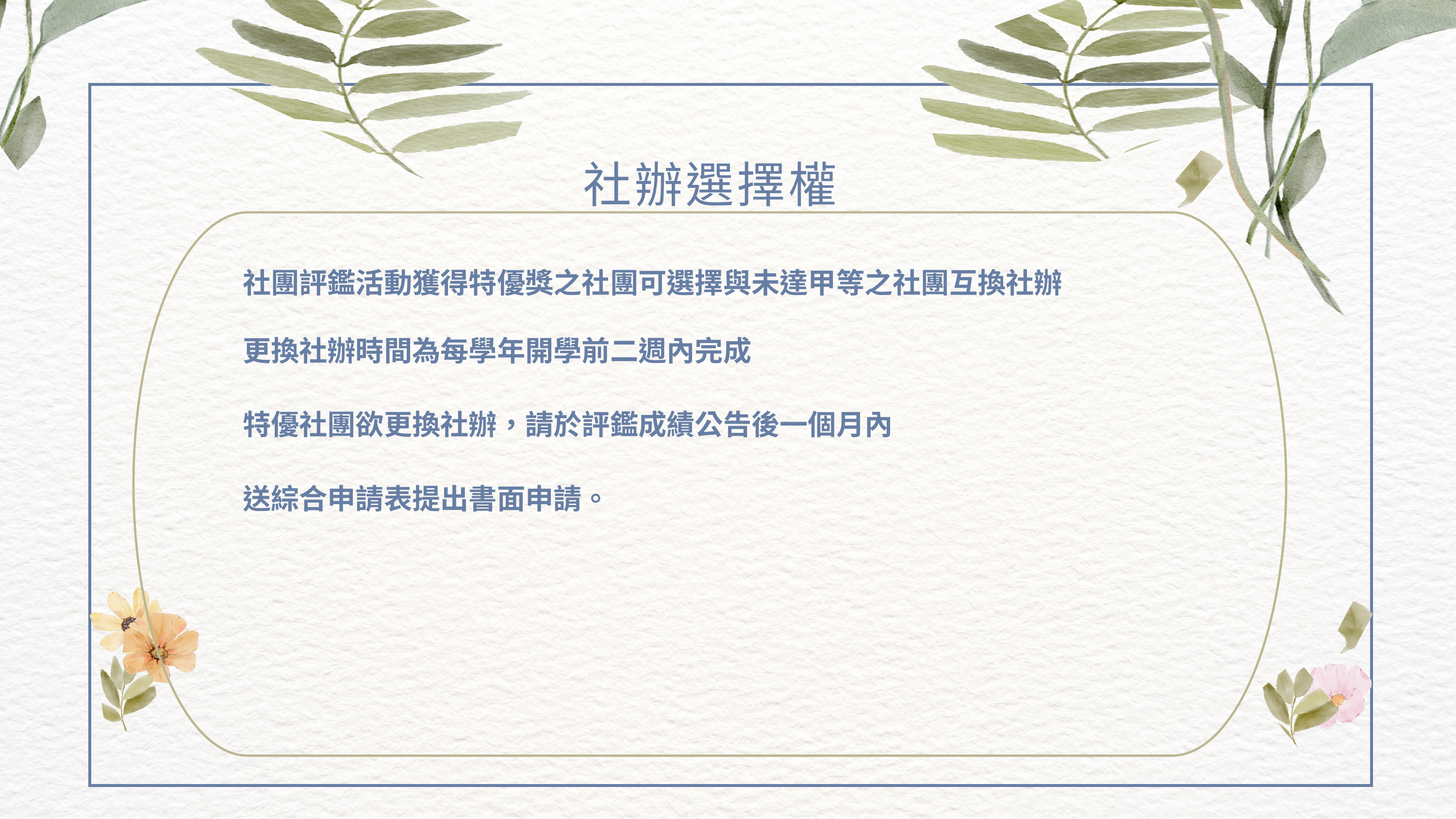

社辦選擇權

社團評鑑活動獲得特優獎之社團可選擇與未達甲等之社團互換社辦
更換社辦時間為每學年開學前二週內完成
特優社團欲更換社辦，請於評鑑成績公告後一個月內
送綜合申請表提出書面申請。